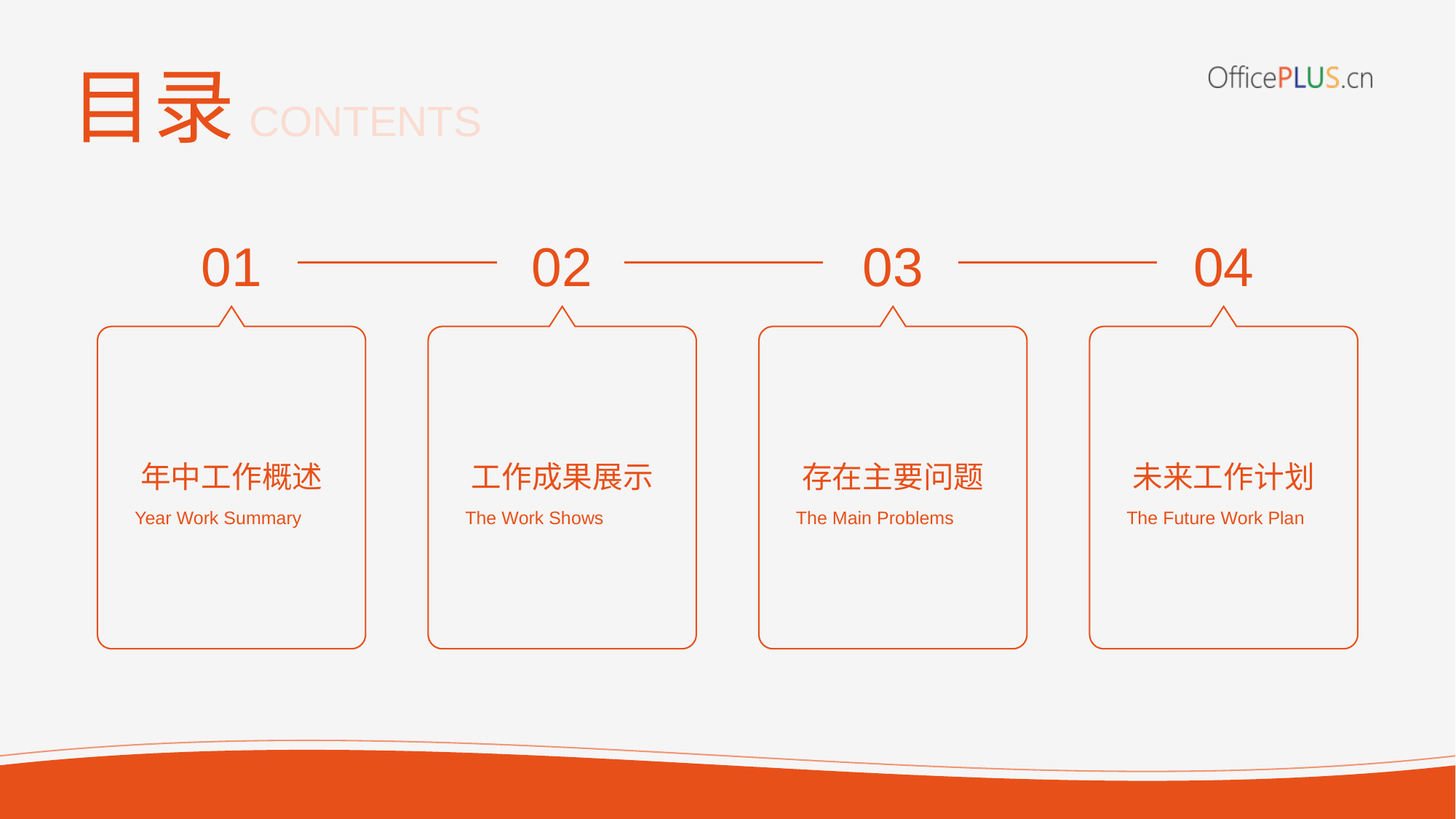

目录
CONTENTS
01
02
03
04

年中工作概述
工作成果展示
存在主要问题
未来工作计划
Year Work Summary
The Work Shows
The Main Problems
The Future Work Plan